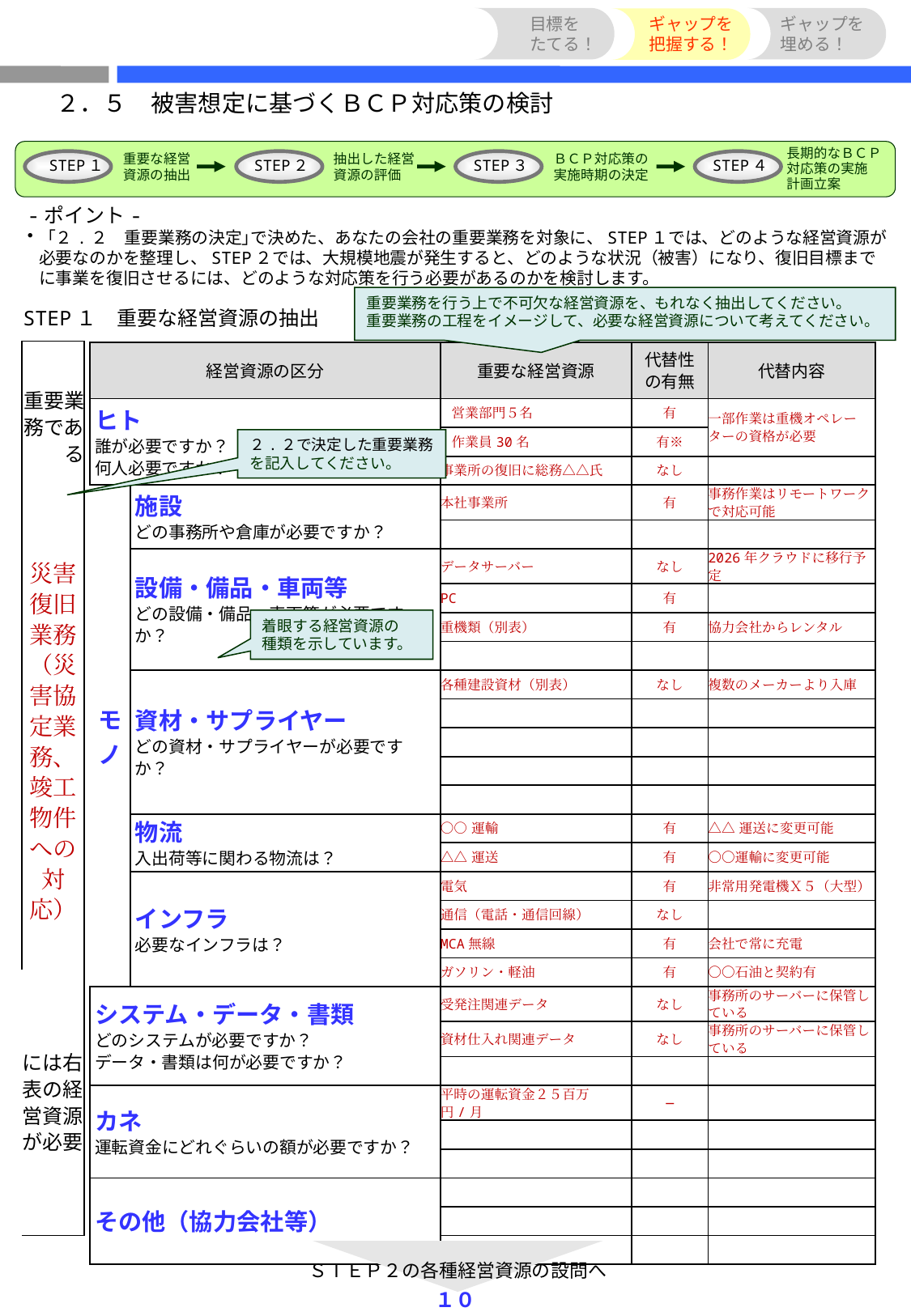

目標を
たてる！
ギャップを
把握する！
ギャップを
埋める！

２．５　被害想定に基づくＢＣＰ対応策の検討
長期的なＢＣＰ対応策の実施 計画立案

重要な経営資源の抽出
抽出した経営資源の評価
ＢＣＰ対応策の実施時期の決定
STEP１
STEP２
STEP３
STEP４

-ポイント-
「２.２　重要業務の決定｣で決めた、あなたの会社の重要業務を対象に、STEP１では、どのような経営資源が必要なのかを整理し、STEP２では、大規模地震が発生すると、どのような状況（被害）になり、復旧目標までに事業を復旧させるには、どのような対応策を行う必要があるのかを検討します。
重要業務を行う上で不可欠な経営資源を、もれなく抽出してください。
重要業務の工程をイメージして、必要な経営資源について考えてください。
STEP１　重要な経営資源の抽出
| 重要業務である |
| --- |
| 災害復旧業務 （災害協定業務、竣工物件への対応） |
| には右表の経営資源が必要 |
| 経営資源の区分 |  | 重要な経営資源 | 代替性 の有無 | 代替内容 |
| --- | --- | --- | --- | --- |
| ヒト 誰が必要ですか？ 何人必要ですか？ |  | 営業部門５名 | 有 | 一部作業は重機オペレーターの資格が必要 |
|  |  | 作業員30名 | 有※ |  |
|  |  | 事業所の復旧に総務△△氏 | なし |  |
| モノ | 施設 どの事務所や倉庫が必要ですか？ | 本社事業所 | 有 | 事務作業はリモートワークで対応可能 |
|  |  |  |  |  |
|  | 設備・備品・車両等 どの設備・備品・車両等が必要ですか？ | データサーバー | なし | 2026年クラウドに移行予定 |
|  |  | PC | 有 |  |
|  |  | 重機類（別表） | 有 | 協力会社からレンタル |
|  |  |  |  |  |
|  | 資材・サプライヤー どの資材・サプライヤーが必要ですか？ | 各種建設資材（別表） | なし | 複数のメーカーより入庫 |
|  |  |  |  |  |
|  |  |  |  |  |
|  |  |  |  |  |
|  |  |  |  |  |
|  | 物流 入出荷等に関わる物流は？ | ○○運輸 | 有 | △△運送に変更可能 |
|  |  | △△運送 | 有 | 〇〇運輸に変更可能 |
|  | インフラ 必要なインフラは？ | 電気 | 有 | 非常用発電機Ｘ５（大型） |
|  |  | 通信（電話・通信回線） | なし |  |
|  |  | MCA無線 | 有 | 会社で常に充電 |
|  |  | ガソリン・軽油 | 有 | 〇〇石油と契約有 |
| システム・データ・書類 どのシステムが必要ですか？ データ・書類は何が必要ですか？ |  | 受発注関連データ | なし | 事務所のサーバーに保管し ている |
|  |  | 資材仕入れ関連データ | なし | 事務所のサーバーに保管し ている |
|  |  |  |  |  |
| カネ 運転資金にどれぐらいの額が必要ですか？ |  | 平時の運転資金２５百万円/月 | ― |  |
|  |  |  |  |  |
|  |  |  |  |  |
| その他（協力会社等） |  |  |  |  |
|  |  |  |  |  |
|  |  |  |  |  |
２.２で決定した重要業務を記入してください。
着眼する経営資源の
種類を示しています。

ＳＴＥＰ２の各種経営資源の設問へ
１０